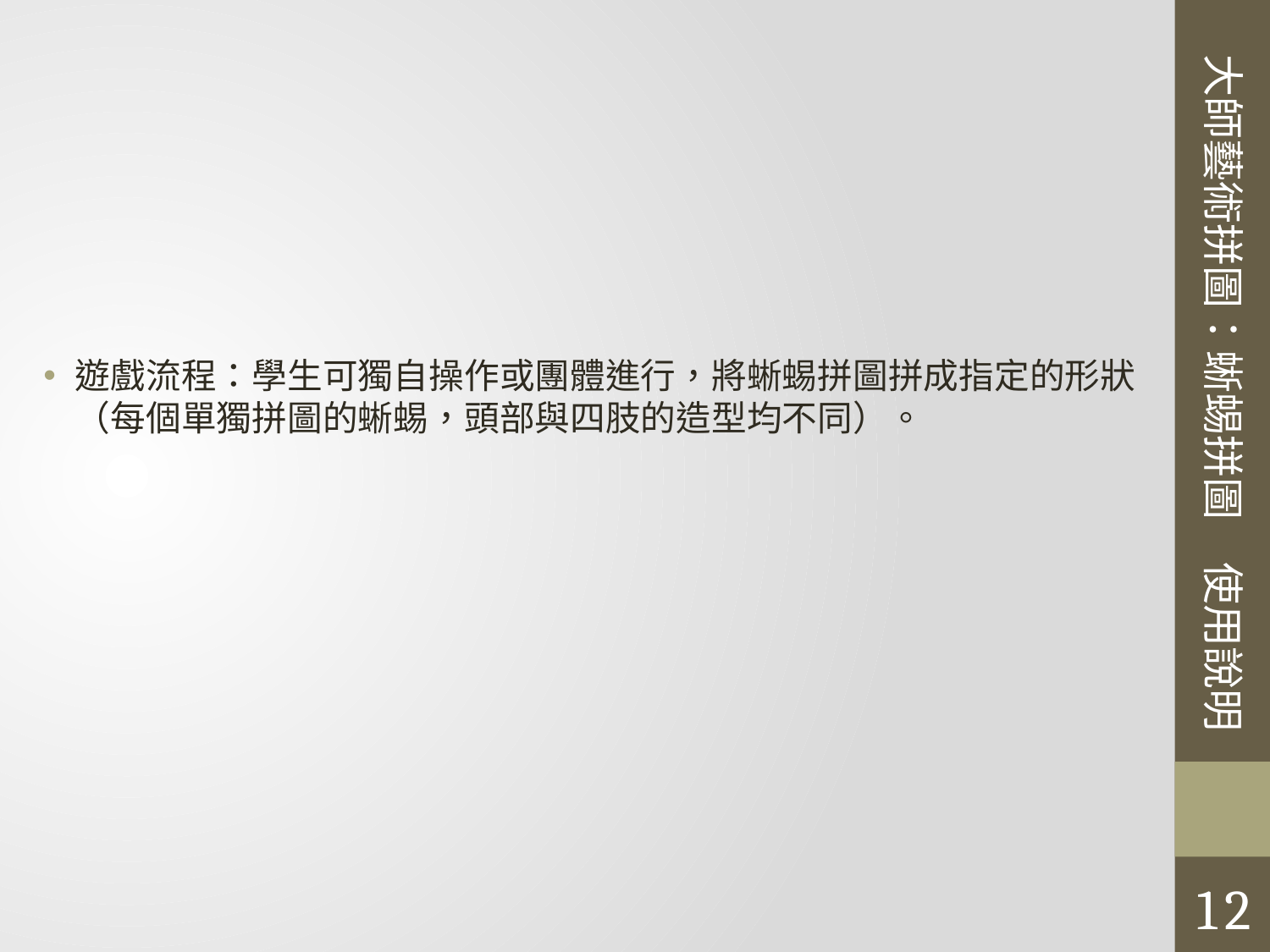

大師藝術拼圖：蜥蜴拼圖　使用說明
遊戲流程：學生可獨自操作或團體進行，將蜥蜴拼圖拼成指定的形狀（每個單獨拼圖的蜥蜴，頭部與四肢的造型均不同）。
12